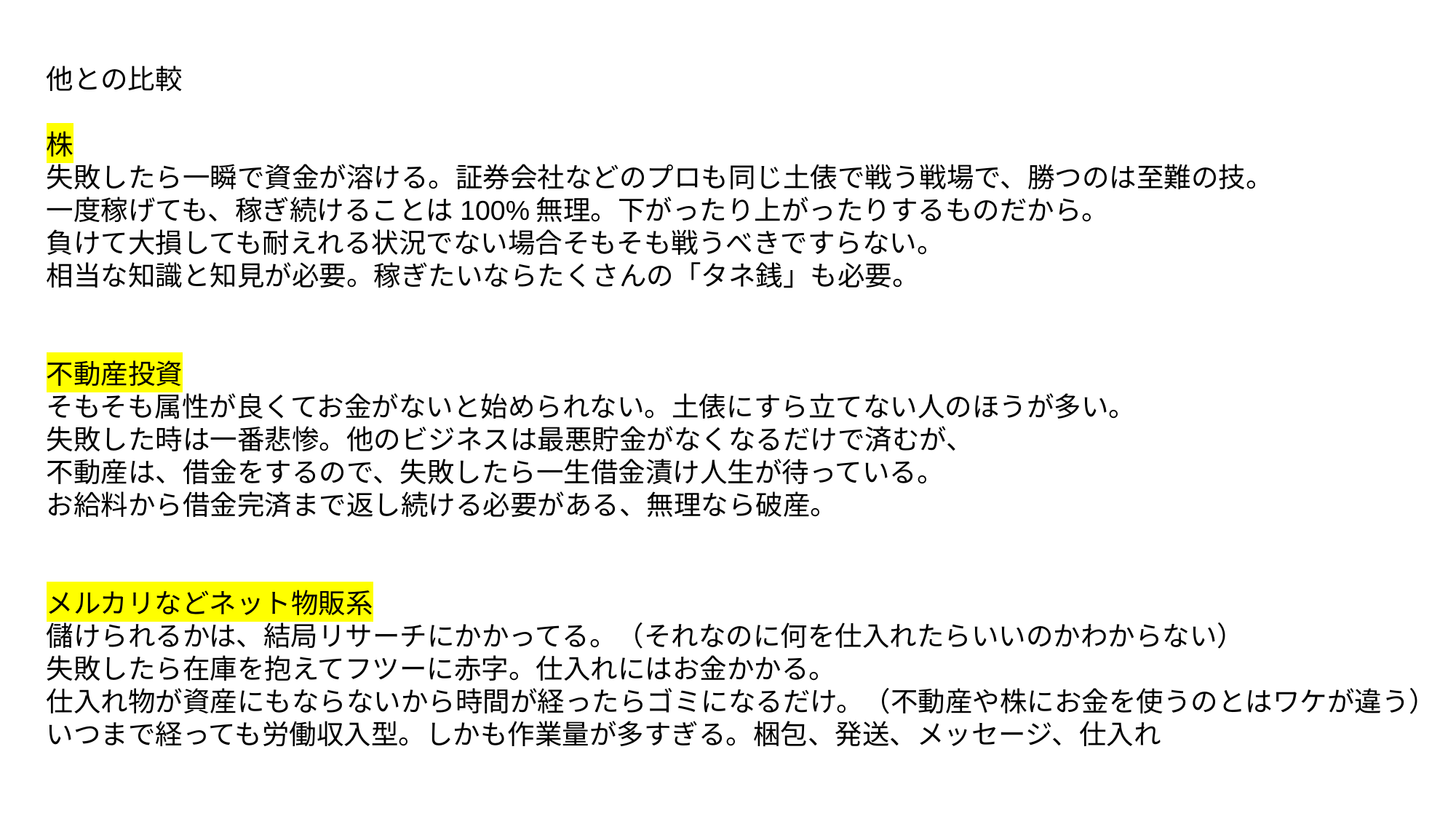

他との比較

株
失敗したら一瞬で資金が溶ける。証券会社などのプロも同じ土俵で戦う戦場で、勝つのは至難の技。
一度稼げても、稼ぎ続けることは100%無理。下がったり上がったりするものだから。
負けて大損しても耐えれる状況でない場合そもそも戦うべきですらない。
相当な知識と知見が必要。稼ぎたいならたくさんの「タネ銭」も必要。

不動産投資
そもそも属性が良くてお金がないと始められない。土俵にすら立てない人のほうが多い。
失敗した時は一番悲惨。他のビジネスは最悪貯金がなくなるだけで済むが、
不動産は、借金をするので、失敗したら一生借金漬け人生が待っている。
お給料から借金完済まで返し続ける必要がある、無理なら破産。

メルカリなどネット物販系
儲けられるかは、結局リサーチにかかってる。（それなのに何を仕入れたらいいのかわからない）
失敗したら在庫を抱えてフツーに赤字。仕入れにはお金かかる。
仕入れ物が資産にもならないから時間が経ったらゴミになるだけ。（不動産や株にお金を使うのとはワケが違う）
いつまで経っても労働収入型。しかも作業量が多すぎる。梱包、発送、メッセージ、仕入れ